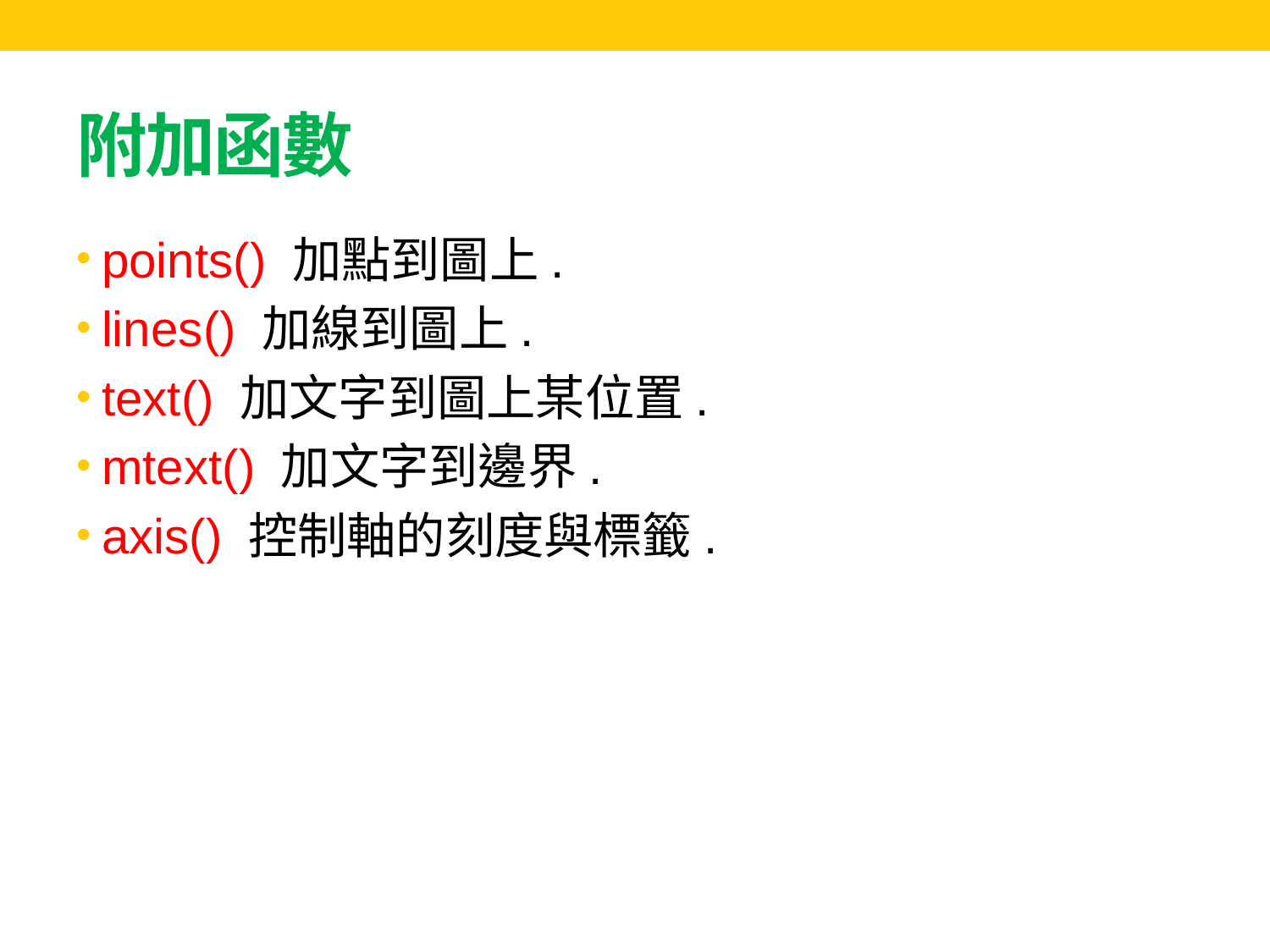

# 附加函數
points() 加點到圖上.
lines() 加線到圖上.
text() 加文字到圖上某位置.
mtext() 加文字到邊界.
axis() 控制軸的刻度與標籤.